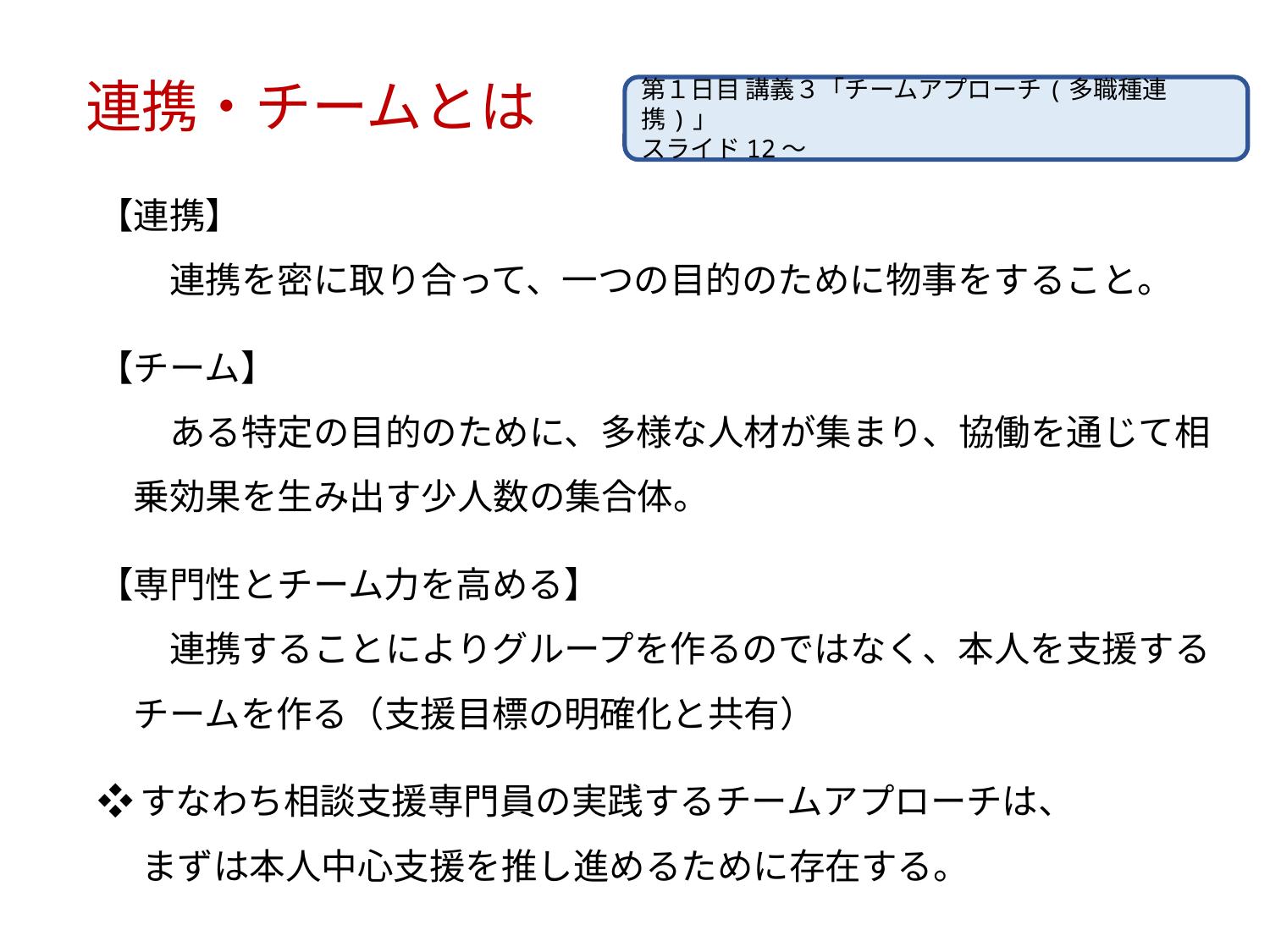

連携・チームとは
第１日目 講義３「チームアプローチ(多職種連携)」
スライド12～
【連携】
　　連携を密に取り合って、一つの目的のために物事をすること。

【チーム】
　　ある特定の目的のために、多様な人材が集まり、協働を通じて相
　乗効果を生み出す少人数の集合体。

【専門性とチーム力を高める】
　　連携することによりグループを作るのではなく、本人を支援する
　チームを作る（支援目標の明確化と共有）

❖すなわち相談支援専門員の実践するチームアプローチは、
　 まずは本人中心支援を推し進めるために存在する。